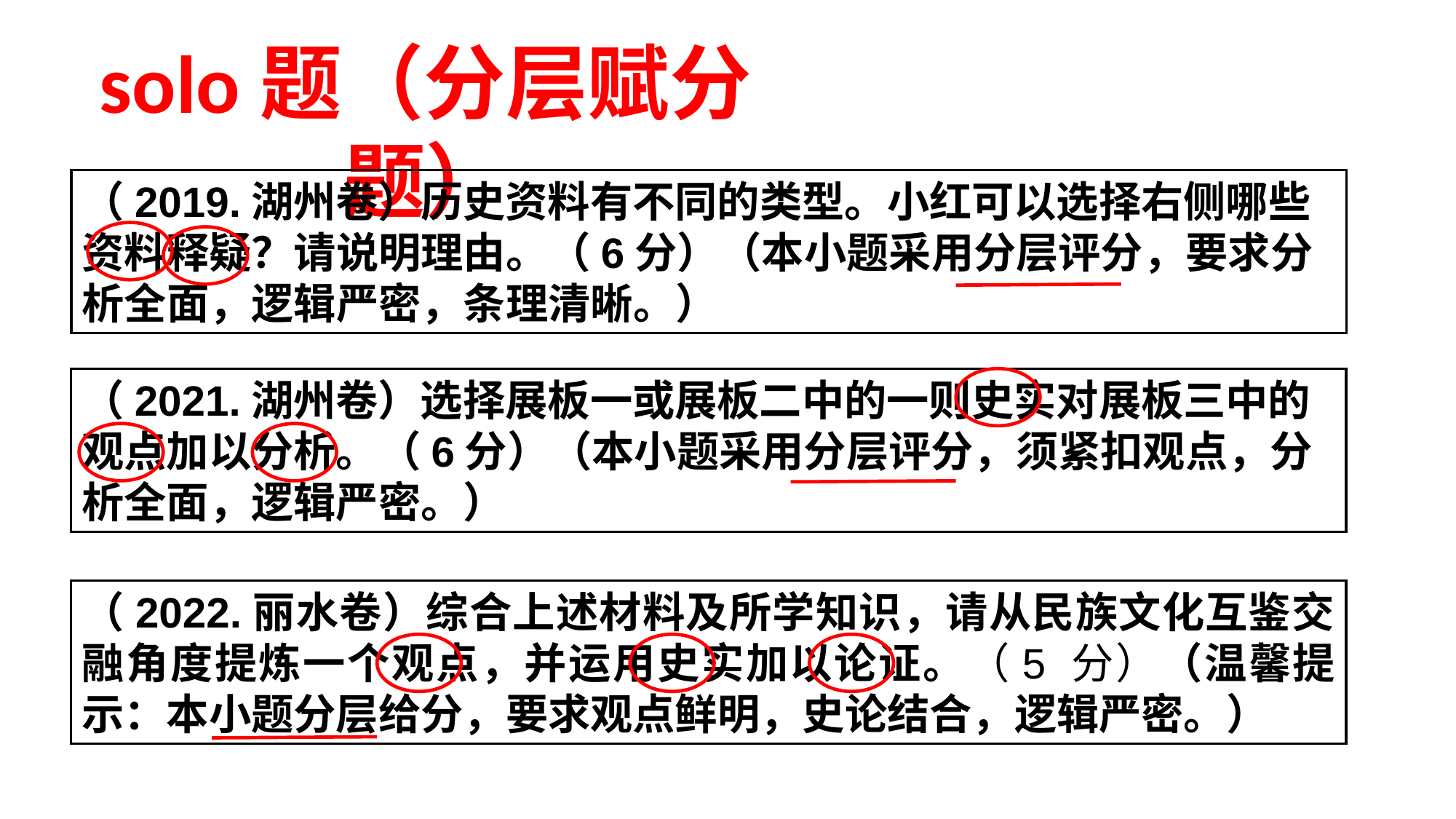

solo题（分层赋分题）
（2019.湖州卷）历史资料有不同的类型。小红可以选择右侧哪些资料释疑？请说明理由。（6分）（本小题采用分层评分，要求分析全面，逻辑严密，条理清晰。）

（2021.湖州卷）选择展板一或展板二中的一则史实对展板三中的观点加以分析。（6分）（本小题采用分层评分，须紧扣观点，分析全面，逻辑严密。）

（2022.丽水卷）综合上述材料及所学知识，请从民族文化互鉴交融角度提炼一个观点，并运用史实加以论证。（5 分）（温馨提示：本小题分层给分，要求观点鲜明，史论结合，逻辑严密。）